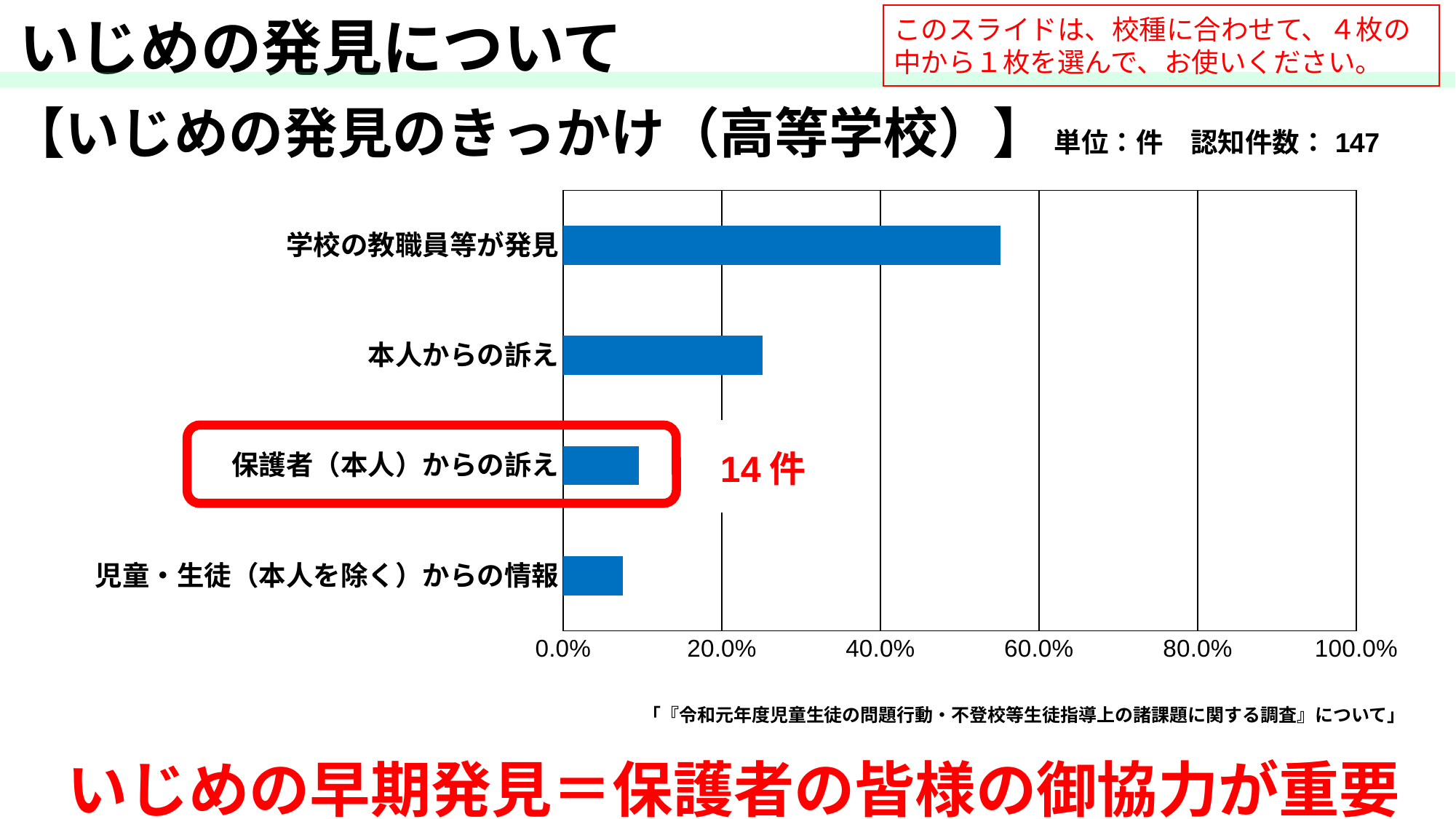

いじめの発見について
このスライドは、校種に合わせて、４枚の中から１枚を選んで、お使いください。

### Chart: 【いじめの発見のきっかけ（高等学校）】

| Category |  |
|---|---|
| 児童・生徒（本人を除く）からの情報 | 0.07482993197278912 |
| 保護者（本人）からの訴え | 0.09523809523809523 |
| 本人からの訴え | 0.25170068027210885 |
| 学校の教職員等が発見 | 0.5510204081632653 |
「『令和元年度児童生徒の問題行動・不登校等生徒指導上の諸課題に関する調査』について」
いじめの早期発見＝保護者の皆様の御協力が重要